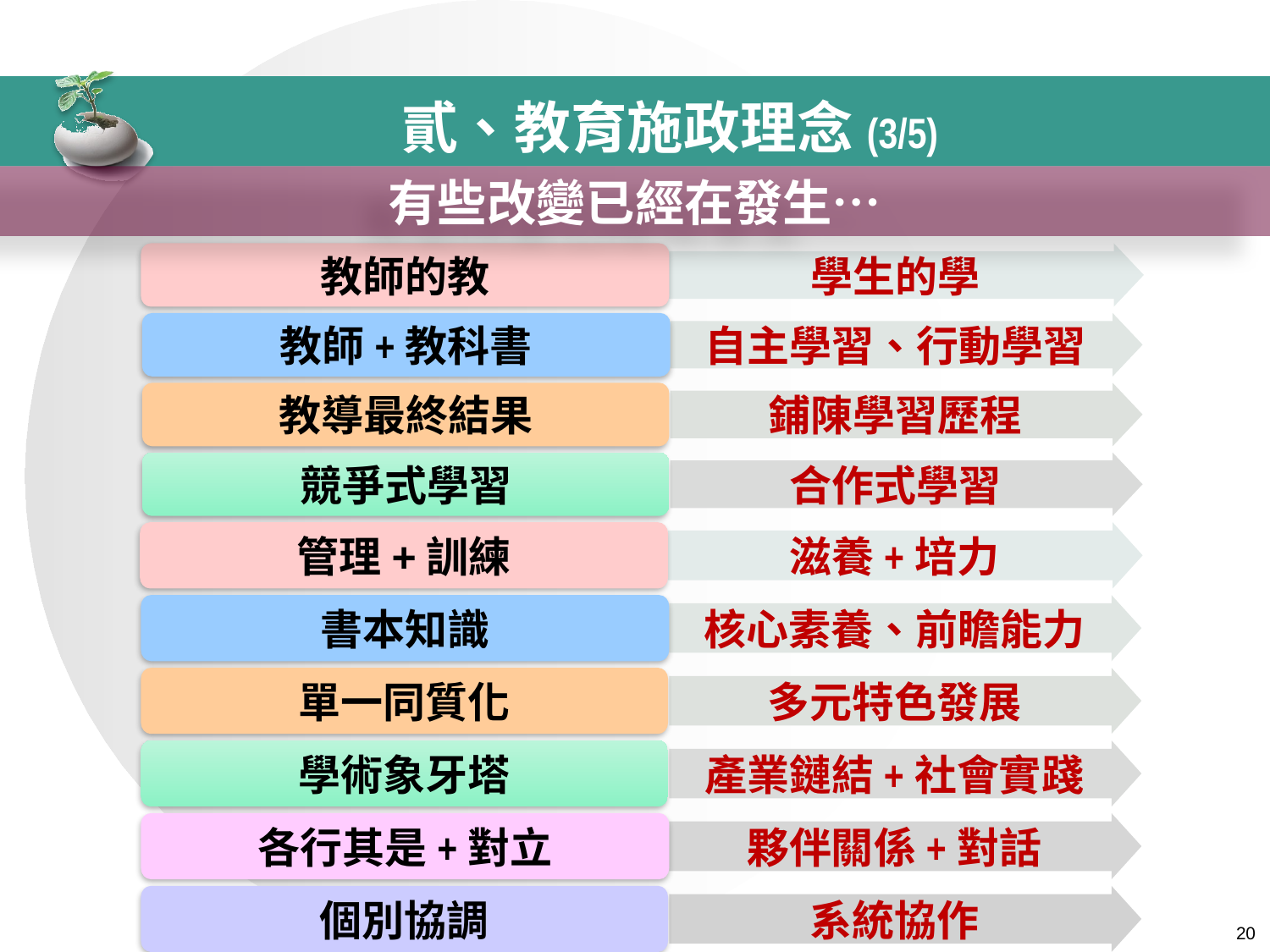

有些改變已經在發生…
# 貳、教育施政理念(3/5)
教師的教
學生的學
教師+教科書
自主學習、行動學習
教導最終結果
鋪陳學習歷程
競爭式學習
合作式學習
管理+訓練
滋養+培力
書本知識
核心素養、前瞻能力
單一同質化
多元特色發展
學術象牙塔
產業鏈結+社會實踐
各行其是+對立
夥伴關係+對話
個別協調
系統協作
              20